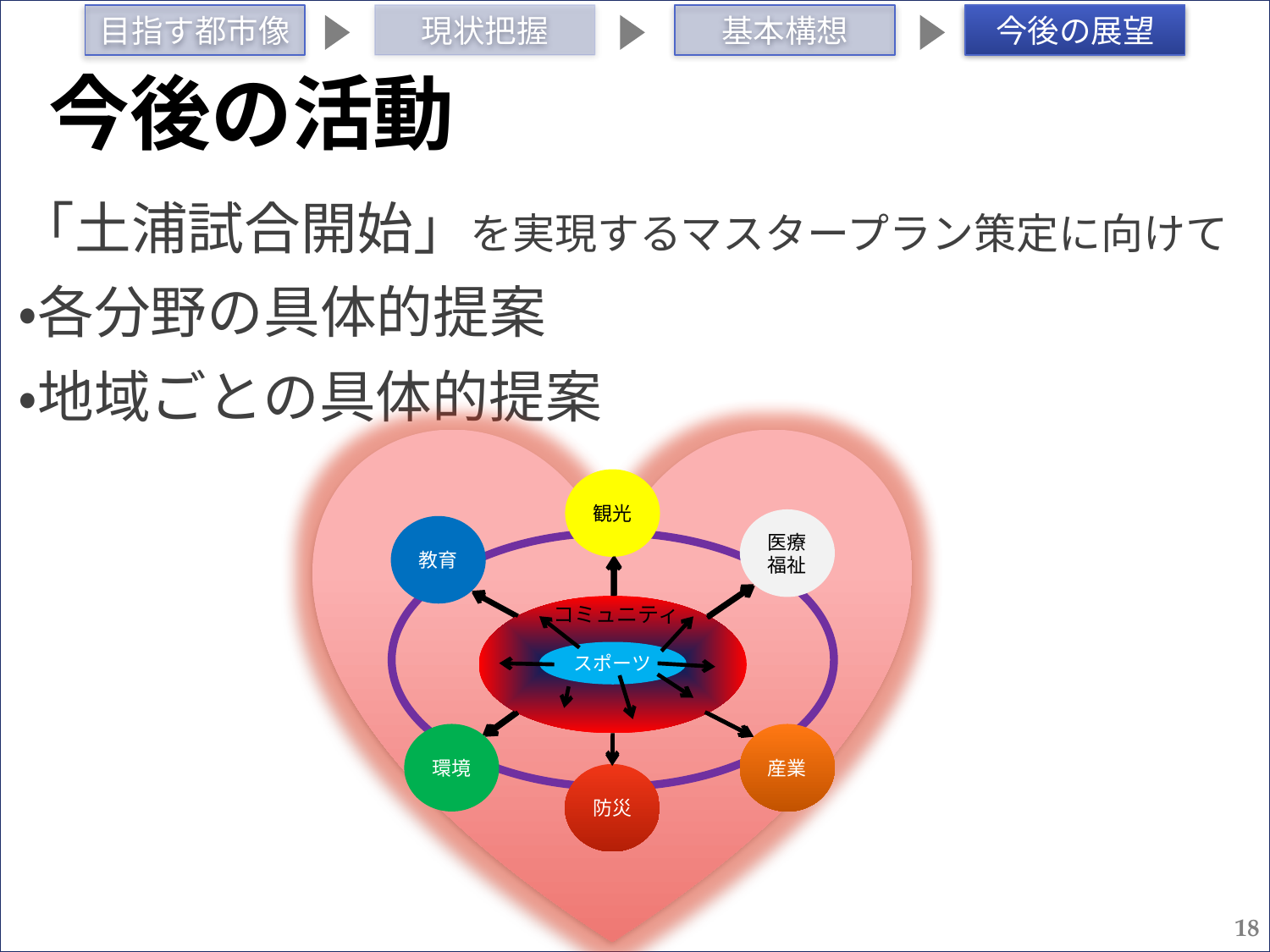

# 今後の活動
「土浦試合開始」を実現するマスタープラン策定に向けて
・各分野の具体的提案
・地域ごとの具体的提案

観光
医療
福祉
教育

コミュニティ

スポーツ
環境
産業
防災
18